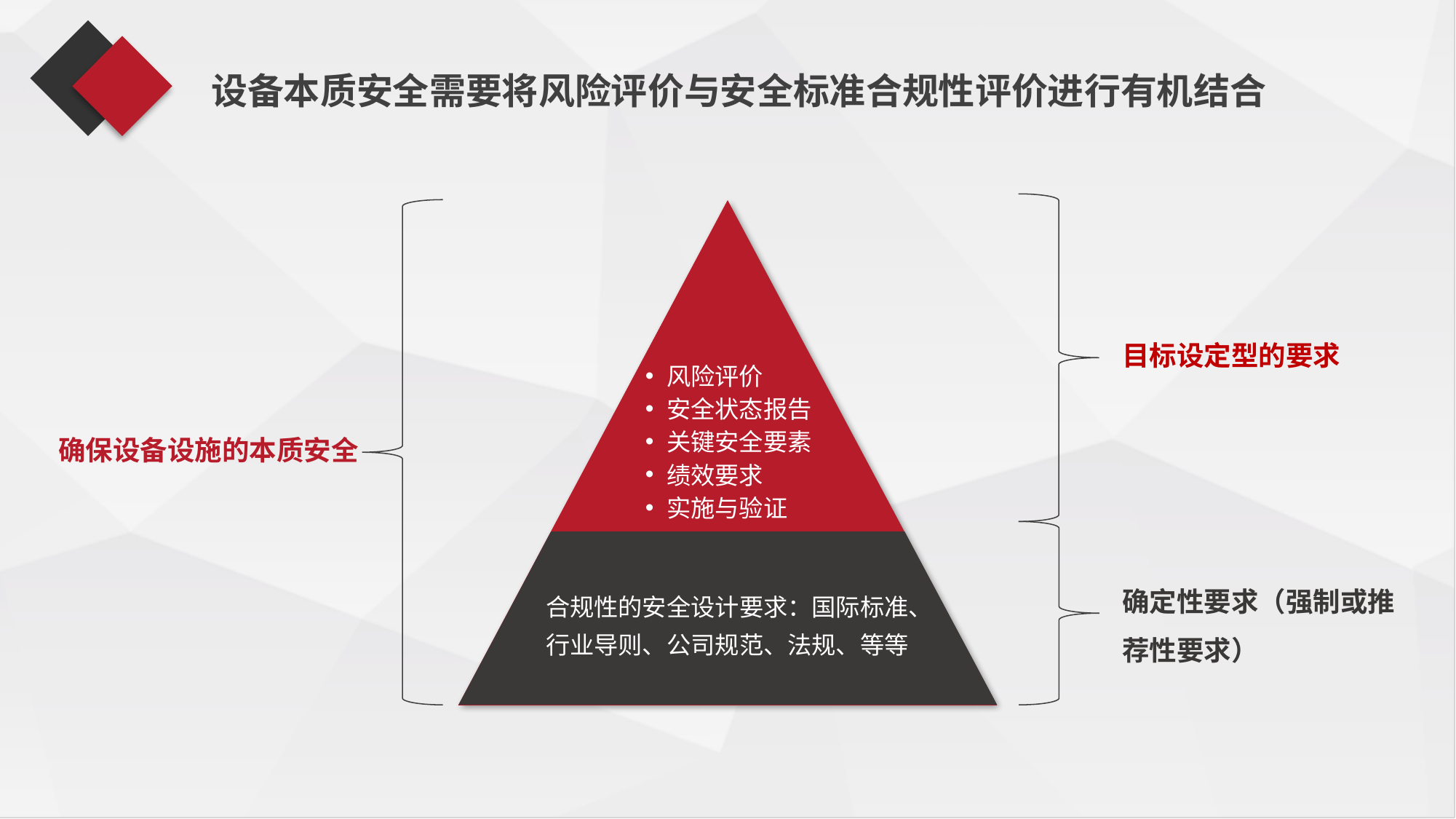

设备本质安全需要将风险评价与安全标准合规性评价进行有机结合

目标设定型的要求
风险评价
安全状态报告
关键安全要素
绩效要求
实施与验证
确保设备设施的本质安全

确定性要求（强制或推
荐性要求）
合规性的安全设计要求：国际标准、行业导则、公司规范、法规、等等